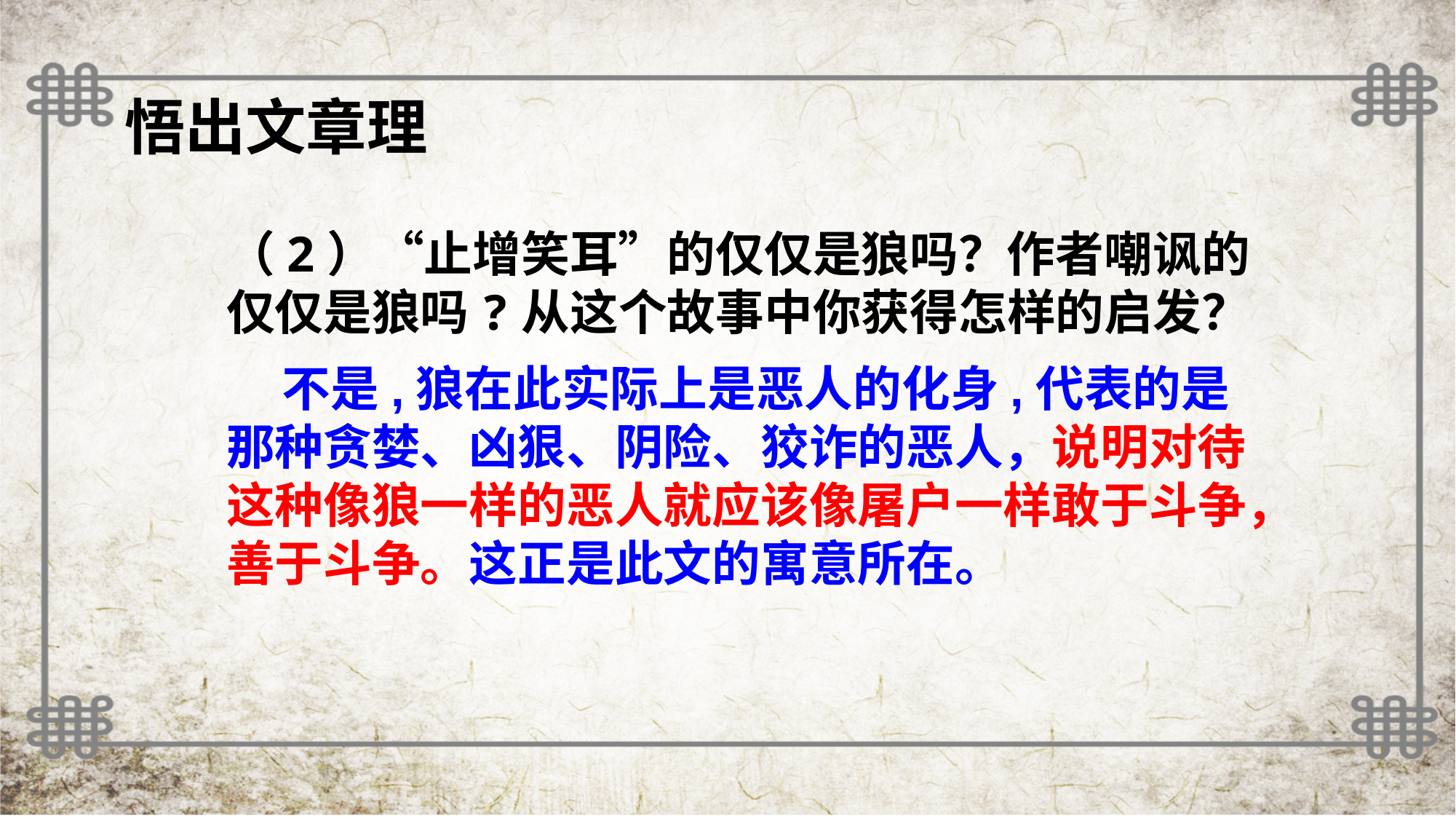

悟出文章理
（2）“止增笑耳”的仅仅是狼吗？作者嘲讽的仅仅是狼吗?从这个故事中你获得怎样的启发？
    不是,狼在此实际上是恶人的化身,代表的是那种贪婪、凶狠、阴险、狡诈的恶人，说明对待这种像狼一样的恶人就应该像屠户一样敢于斗争，善于斗争。这正是此文的寓意所在。